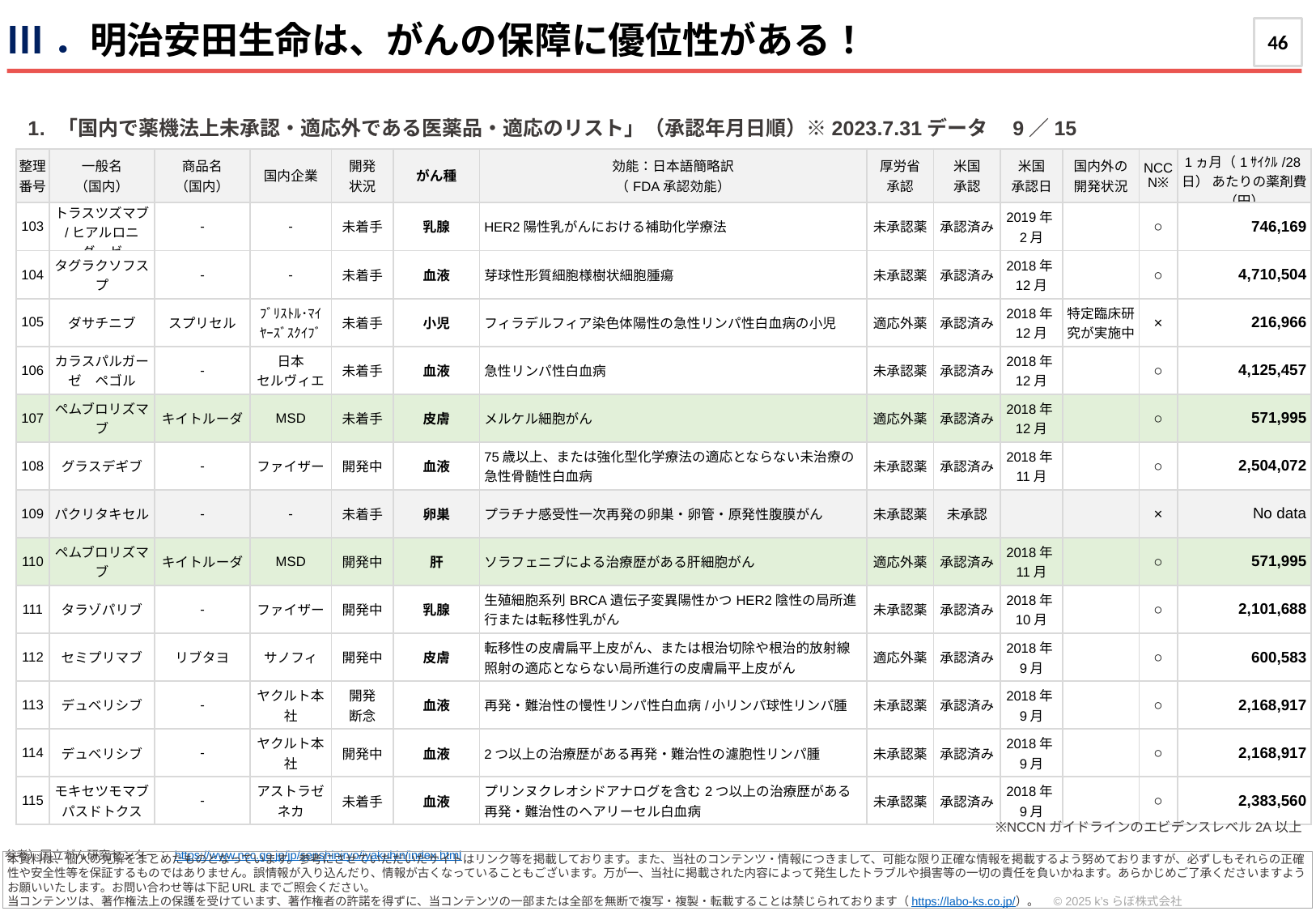

Ⅰ．3月の行き先や活動のヒント
Ⅲ．明治安田生命は、がんの保障に優位性がある！
46
「国内で薬機法上未承認・適応外である医薬品・適応のリスト」（承認年月日順）※2023.7.31データ　9／15
| 整理 番号 | 一般名 （国内） | 商品名 （国内） | 国内企業 | 開発 状況 | がん種 | 効能：日本語簡略訳 （FDA承認効能） | 厚労省 承認 | 米国 承認 | 米国 承認日 | 国内外の 開発状況 | NCCN※ | 1ヵ月（1ｻｲｸﾙ/28日） あたりの薬剤費（円） |
| --- | --- | --- | --- | --- | --- | --- | --- | --- | --- | --- | --- | --- |
| 103 | トラスツズマブ /ヒアルロニダーゼ | - | - | 未着手 | 乳腺 | HER2陽性乳がんにおける補助化学療法 | 未承認薬 | 承認済み | 2019年2月 |  | ○ | 746,169 |
| 104 | タグラクソフスプ | - | - | 未着手 | 血液 | 芽球性形質細胞様樹状細胞腫瘍 | 未承認薬 | 承認済み | 2018年12月 |  | ○ | 4,710,504 |
| 105 | ダサチニブ | スプリセル | ﾌﾞﾘｽﾄﾙ･ﾏｲﾔｰｽﾞｽｸｲﾌﾞ | 未着手 | 小児 | フィラデルフィア染色体陽性の急性リンパ性白血病の小児 | 適応外薬 | 承認済み | 2018年12月 | 特定臨床研究が実施中 | × | 216,966 |
| 106 | カラスパルガーゼ　ペゴル | - | 日本 セルヴィエ | 未着手 | 血液 | 急性リンパ性白血病 | 未承認薬 | 承認済み | 2018年12月 |  | ○ | 4,125,457 |
| 107 | ペムブロリズマブ | キイトルーダ | MSD | 未着手 | 皮膚 | メルケル細胞がん | 適応外薬 | 承認済み | 2018年12月 |  | ○ | 571,995 |
| 108 | グラスデギブ | - | ファイザー | 開発中 | 血液 | 75歳以上、または強化型化学療法の適応とならない未治療の急性骨髄性白血病 | 未承認薬 | 承認済み | 2018年11月 |  | ○ | 2,504,072 |
| 109 | パクリタキセル | - | - | 未着手 | 卵巣 | プラチナ感受性一次再発の卵巣・卵管・原発性腹膜がん | 未承認薬 | 未承認 |  |  | × | No data |
| 110 | ペムブロリズマブ | キイトルーダ | MSD | 開発中 | 肝 | ソラフェニブによる治療歴がある肝細胞がん | 適応外薬 | 承認済み | 2018年11月 |  | ○ | 571,995 |
| 111 | タラゾパリブ | - | ファイザー | 開発中 | 乳腺 | 生殖細胞系列BRCA遺伝子変異陽性かつHER2陰性の局所進行または転移性乳がん | 未承認薬 | 承認済み | 2018年10月 |  | ○ | 2,101,688 |
| 112 | セミプリマブ | リブタヨ | サノフィ | 開発中 | 皮膚 | 転移性の皮膚扁平上皮がん、または根治切除や根治的放射線照射の適応とならない局所進行の皮膚扁平上皮がん | 適応外薬 | 承認済み | 2018年9月 |  | ○ | 600,583 |
| 113 | デュベリシブ | - | ヤクルト本社 | 開発 断念 | 血液 | 再発・難治性の慢性リンパ性白血病/小リンパ球性リンパ腫 | 未承認薬 | 承認済み | 2018年9月 |  | ○ | 2,168,917 |
| 114 | デュベリシブ | - | ヤクルト本社 | 開発中 | 血液 | 2つ以上の治療歴がある再発・難治性の濾胞性リンパ腫 | 未承認薬 | 承認済み | 2018年9月 |  | ○ | 2,168,917 |
| 115 | モキセツモマブ パスドトクス | - | アストラゼネカ | 未着手 | 血液 | プリンヌクレオシドアナログを含む2つ以上の治療歴がある再発・難治性のヘアリーセル白血病 | 未承認薬 | 承認済み | 2018年9月 |  | ○ | 2,383,560 |
※NCCNガイドラインのエビデンスレベル2A以上
参考）国立がん研究センター： https://www.ncc.go.jp/jp/senshiniryo/iyakuhin/index.html

本資料は、個人の見解をまとめたものとなっています。参考にさせていただいたサイトはリンク等を掲載しております。また、当社のコンテンツ・情報につきまして、可能な限り正確な情報を掲載するよう努めておりますが、必ずしもそれらの正確性や安全性等を保証するものではありません。誤情報が入り込んだり、情報が古くなっていることもございます。万が一、当社に掲載された内容によって発生したトラブルや損害等の一切の責任を負いかねます。あらかじめご了承くださいますようお願いいたします。お問い合わせ等は下記URLまでご照会ください。
当コンテンツは、著作権法上の保護を受けています、著作権者の許諾を得ずに、当コンテンツの一部または全部を無断で複写・複製・転載することは禁じられております（https://labo-ks.co.jp/）。　© 2025 k’sらぼ株式会社